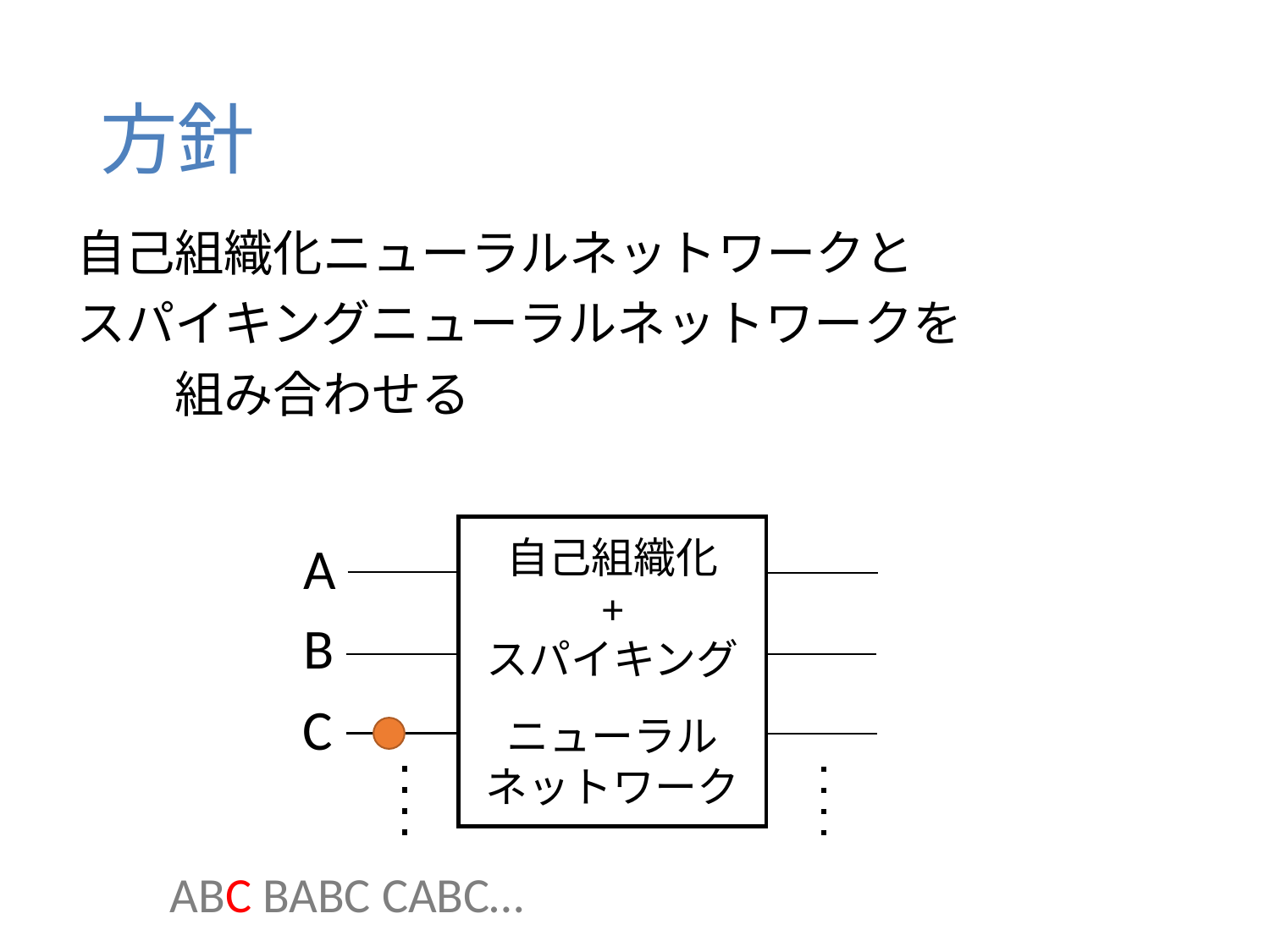

# 方針
自己組織化ニューラルネットワークと
スパイキングニューラルネットワークを
　　組み合わせる

A
B
C
自己組織化
+
スパイキング
ニューラル
ネットワーク

ABC BABC CABC…